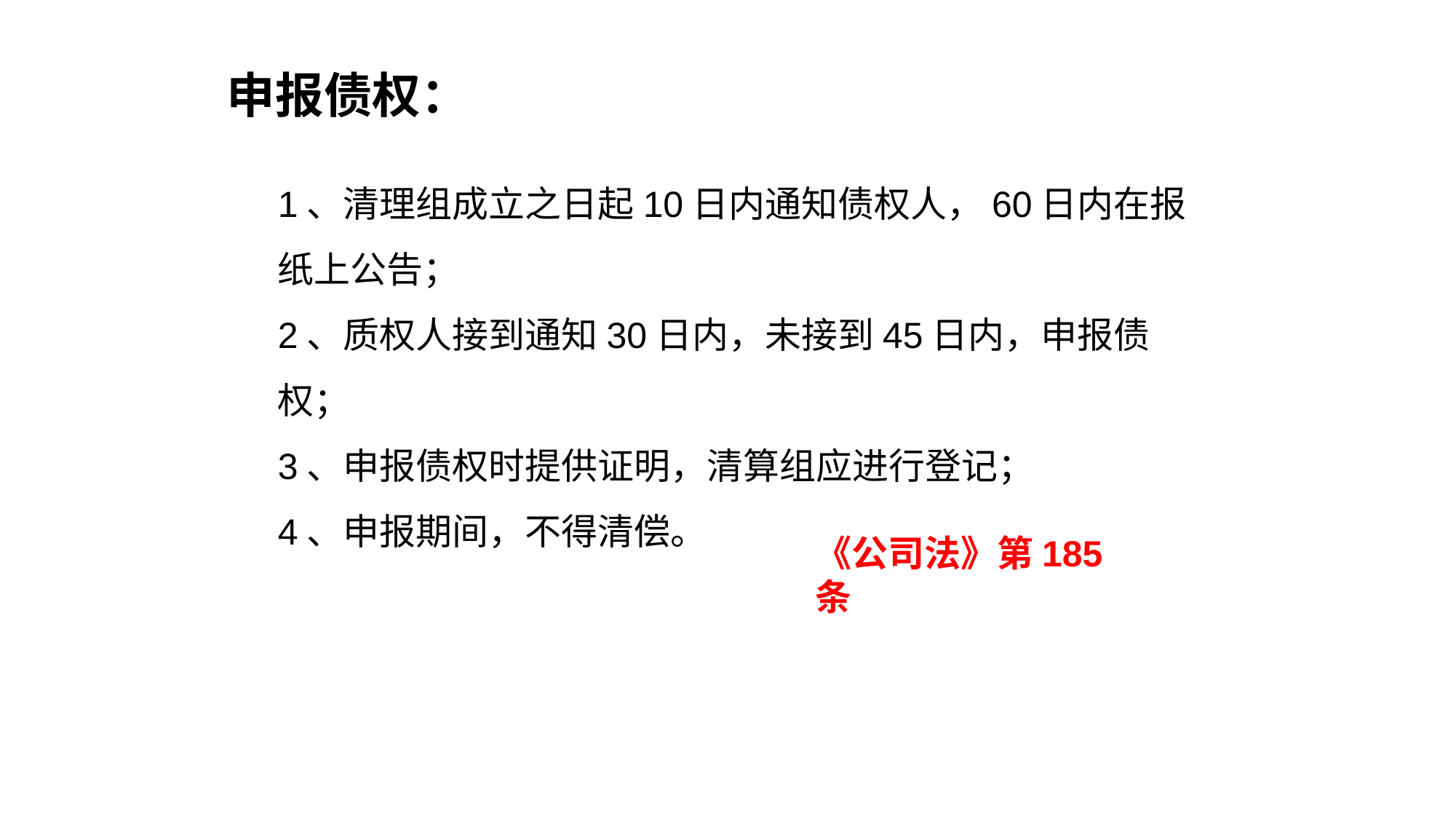

申报债权：
1、清理组成立之日起10日内通知债权人，60日内在报纸上公告；
2、质权人接到通知30日内，未接到45日内，申报债权；
3、申报债权时提供证明，清算组应进行登记；
4、申报期间，不得清偿。
《公司法》第185条